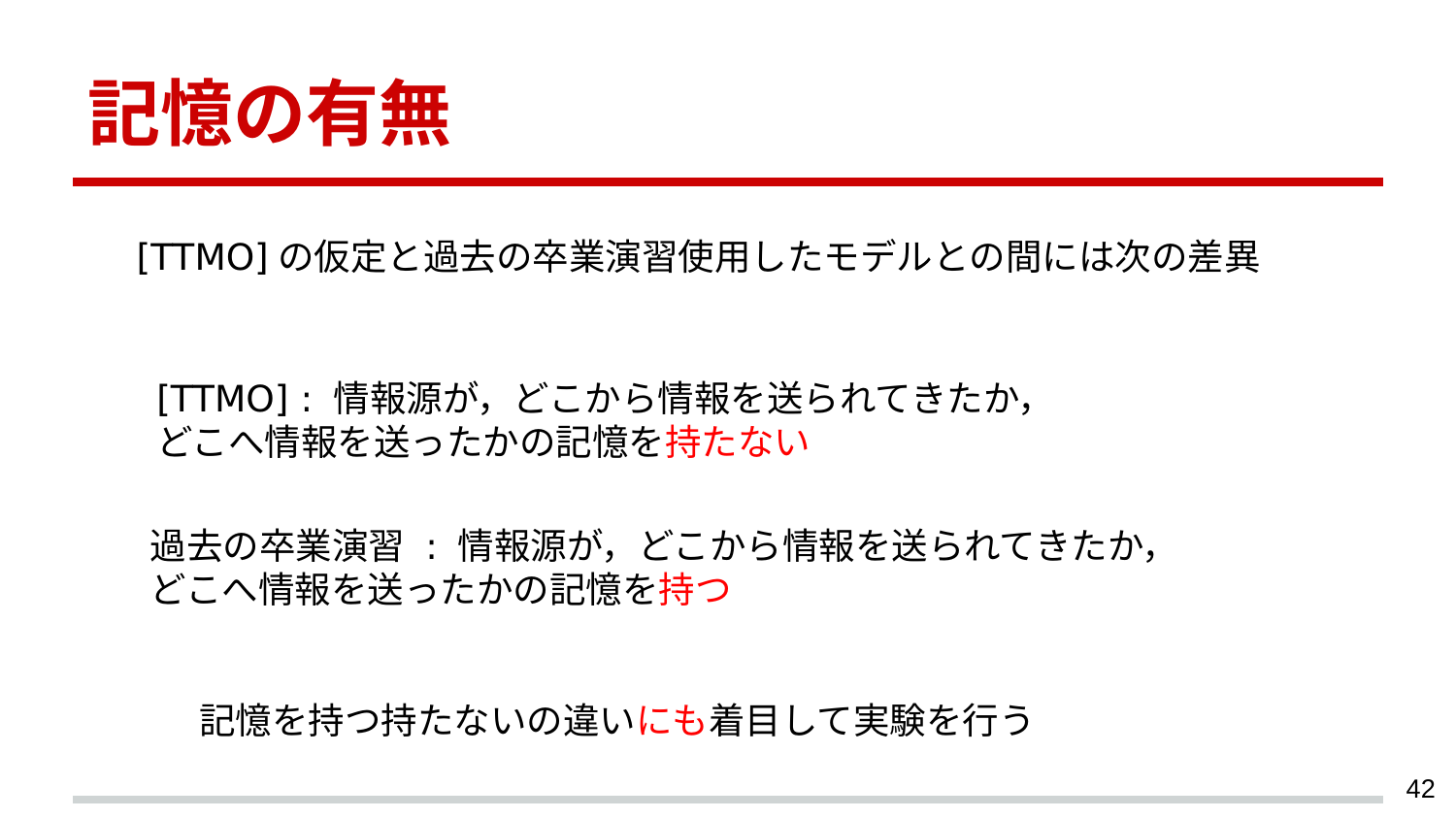

# 記憶の有無
[TTMO]の仮定と過去の卒業演習使用したモデルとの間には次の差異
[TTMO] : 情報源が，どこから情報を送られてきたか，
どこへ情報を送ったかの記憶を持たない
過去の卒業演習 : 情報源が，どこから情報を送られてきたか，
どこへ情報を送ったかの記憶を持つ
記憶を持つ持たないの違いにも着目して実験を行う
42